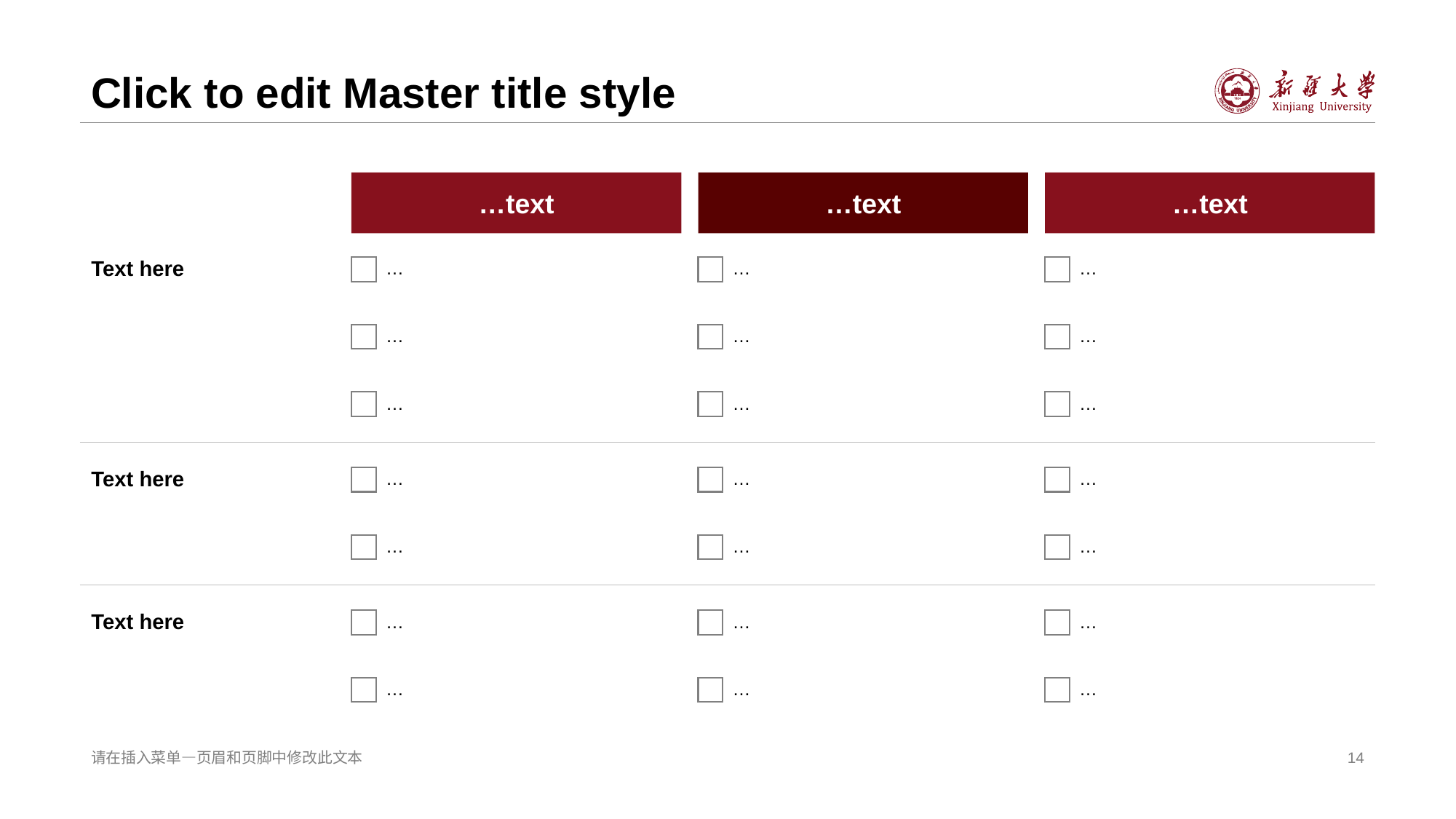

# Click to edit Master title style
…text
…text
…text
Text here
…
…
…

…
…
…

…
…
…

Text here
…
…
…

…
…
…

Text here
…
…
…

…
…
…

请在插入菜单—页眉和页脚中修改此文本
14